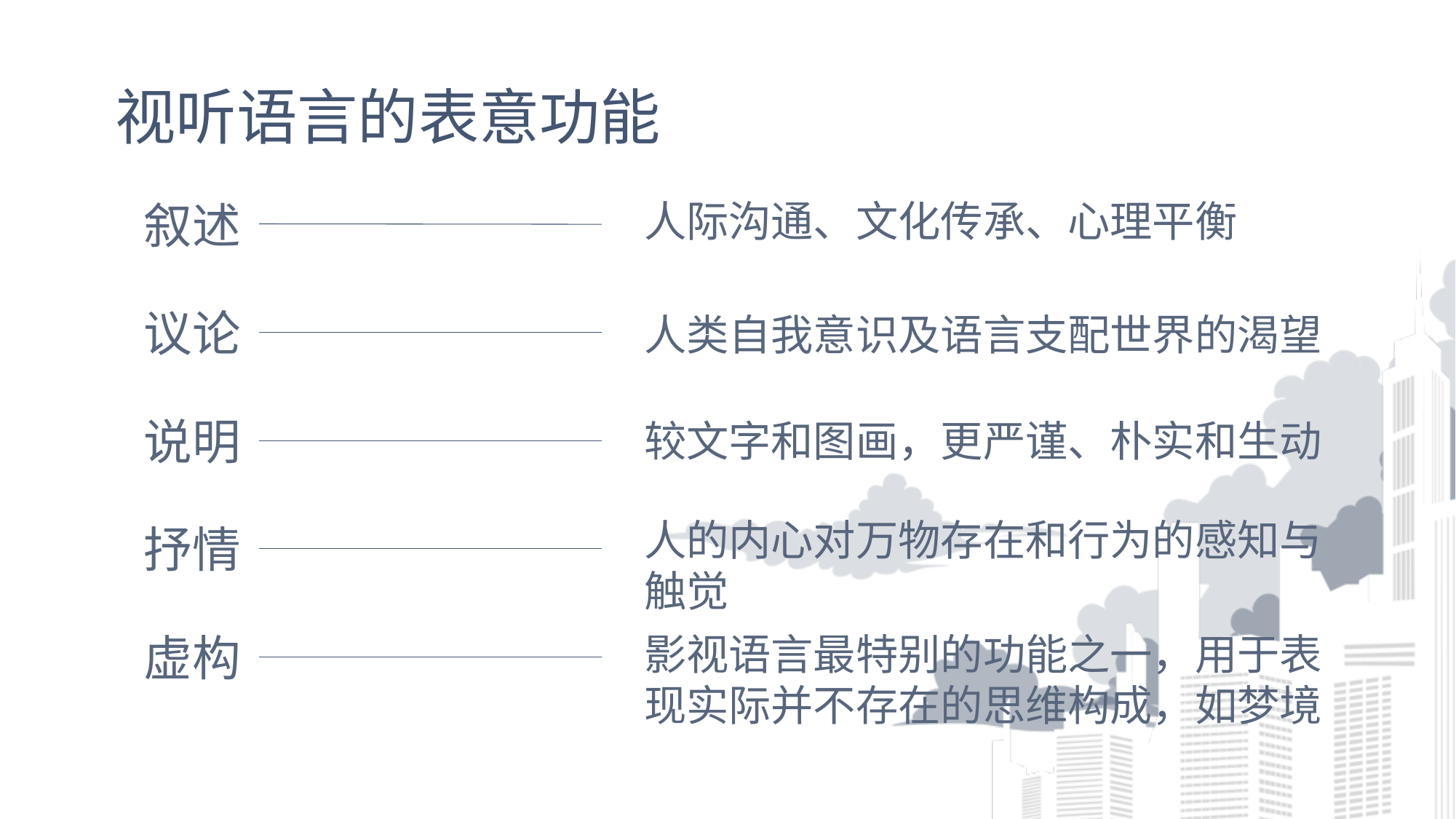

# 视听语言的表意功能
叙述
人际沟通、文化传承、心理平衡
议论
人类自我意识及语言支配世界的渴望
说明
较文字和图画，更严谨、朴实和生动
人的内心对万物存在和行为的感知与触觉
抒情
虚构
影视语言最特别的功能之一，用于表现实际并不存在的思维构成，如梦境